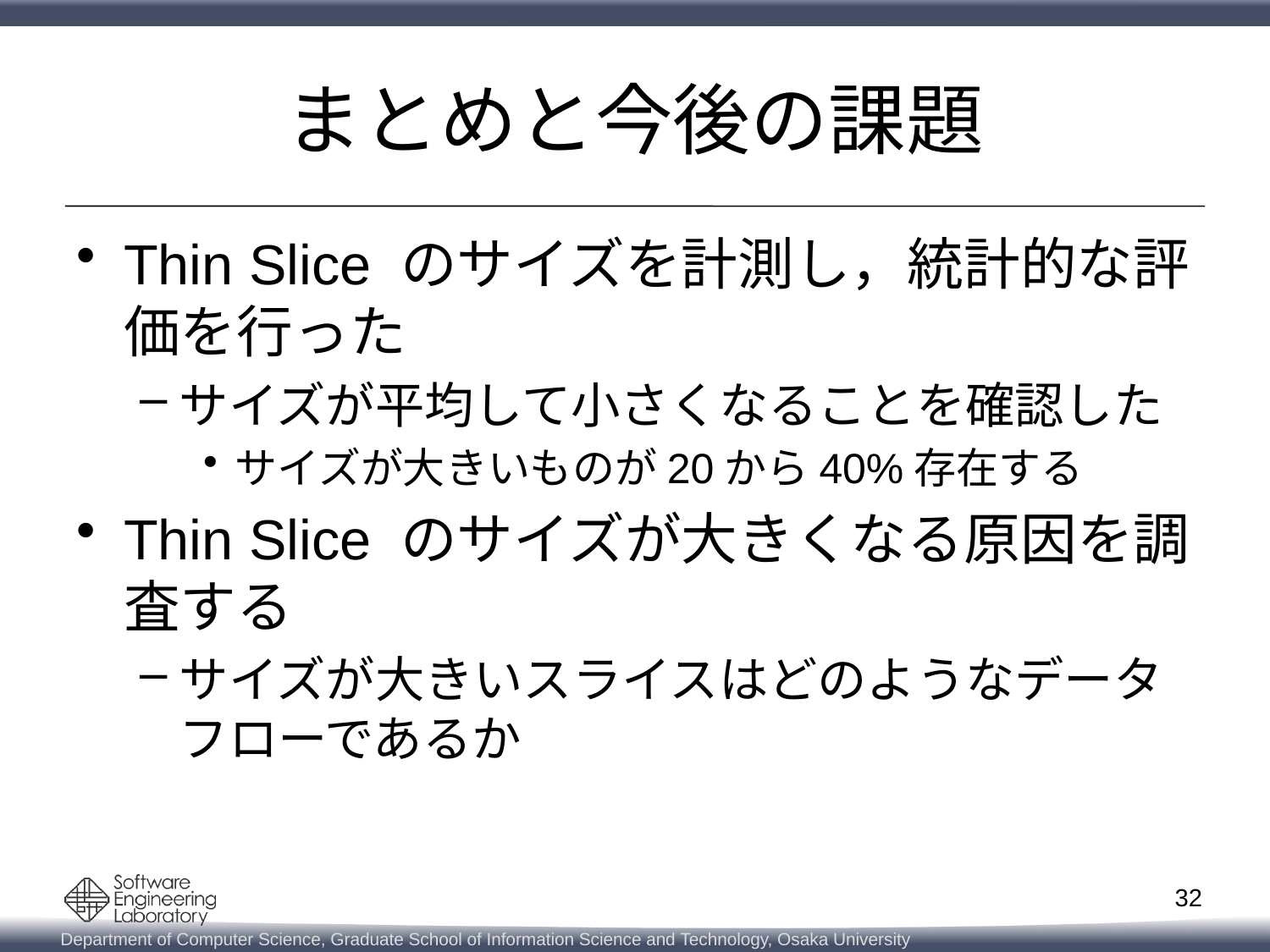

# まとめと今後の課題
Thin Slice のサイズを計測し，統計的な評価を行った
サイズが平均して小さくなることを確認した
サイズが大きいものが20から40%存在する
Thin Slice のサイズが大きくなる原因を調査する
サイズが大きいスライスはどのようなデータフローであるか
32